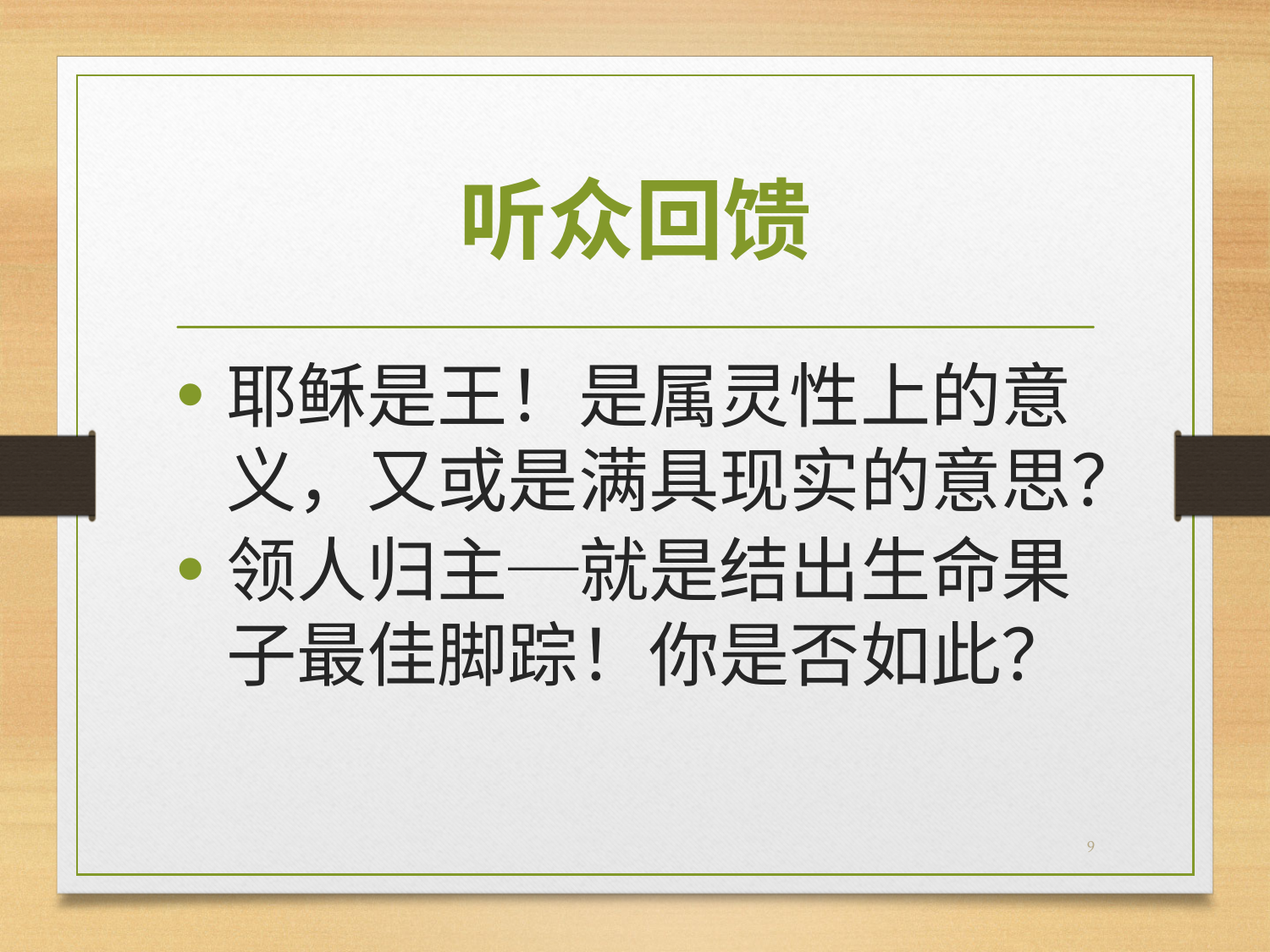

# 听众回馈
耶稣是王！是属灵性上的意义，又或是满具现实的意思？
领人归主─就是结出生命果子最佳脚踪！你是否如此？
9